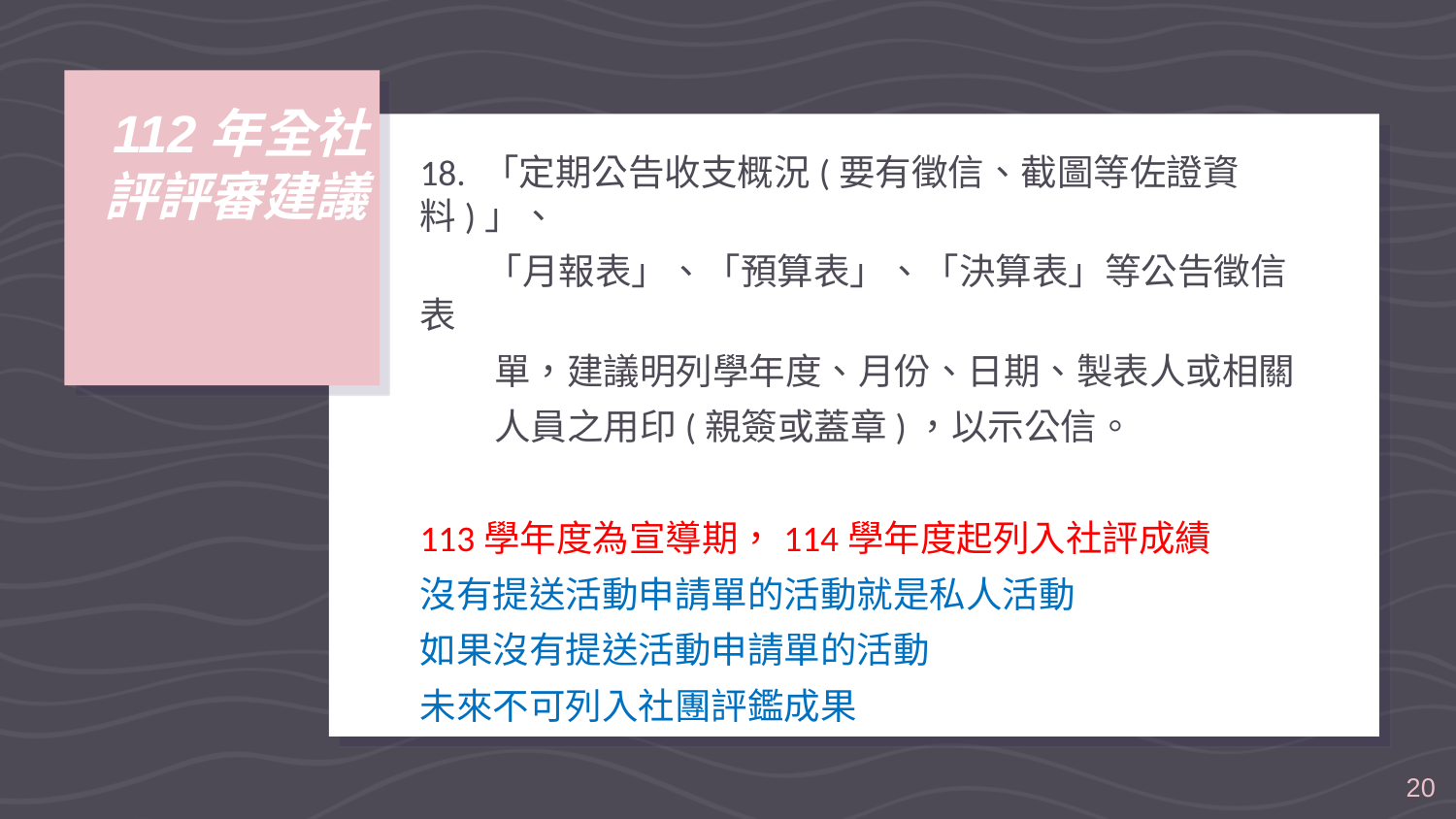

# 112年全社評評審建議
18. 「定期公告收支概況(要有徵信、截圖等佐證資料)」、
       「月報表」、「預算表」、「決算表」等公告徵信表
        單，建議明列學年度、月份、日期、製表人或相關
        人員之用印(親簽或蓋章)，以示公信。

113學年度為宣導期，114學年度起列入社評成績
沒有提送活動申請單的活動就是私人活動
如果沒有提送活動申請單的活動
未來不可列入社團評鑑成果

20